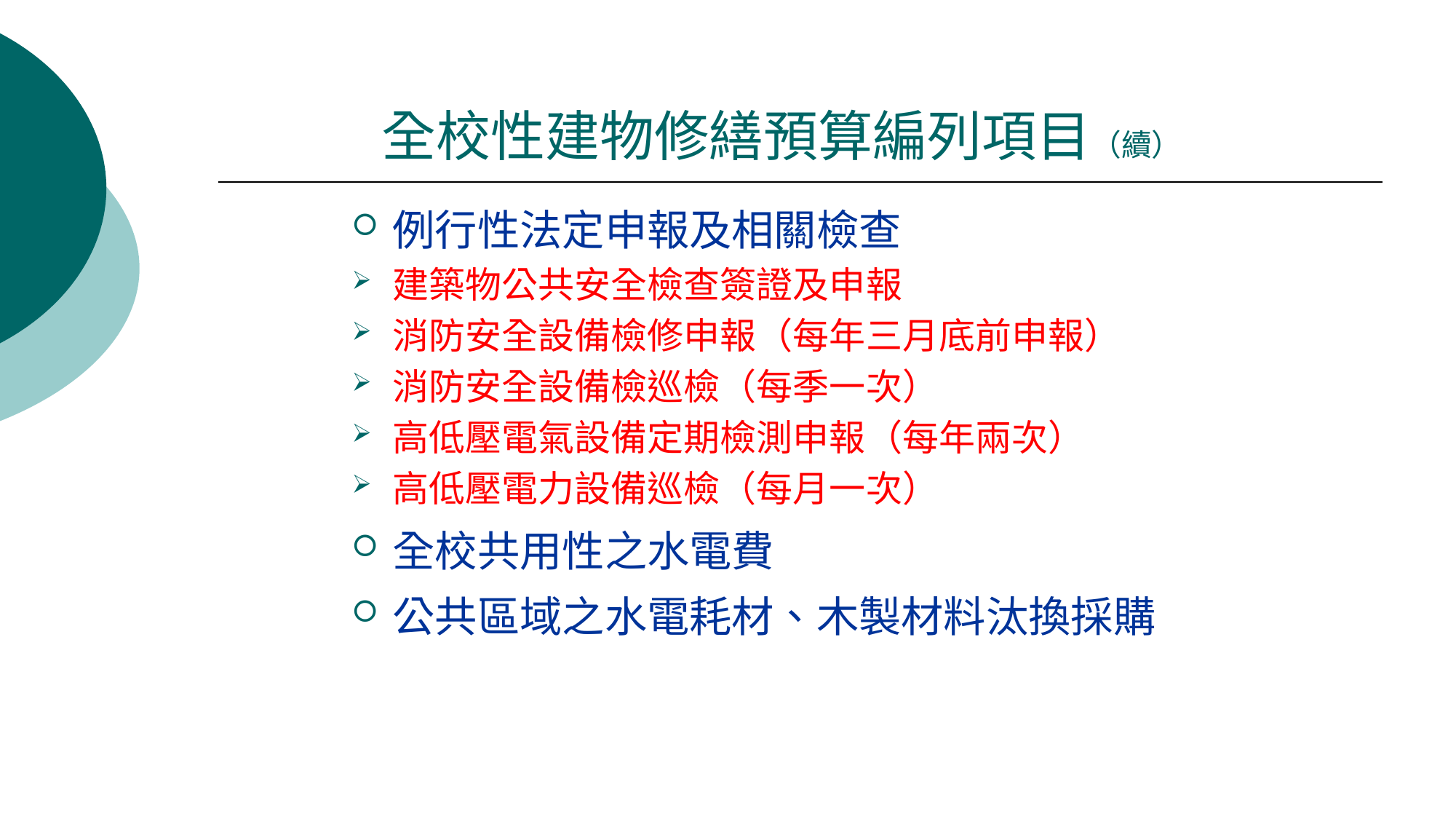

全校性建物修繕預算編列項目（續）
例行性法定申報及相關檢查
建築物公共安全檢查簽證及申報
消防安全設備檢修申報（每年三月底前申報）
消防安全設備檢巡檢（每季一次）
高低壓電氣設備定期檢測申報（每年兩次）
高低壓電力設備巡檢（每月一次）
全校共用性之水電費
公共區域之水電耗材、木製材料汰換採購